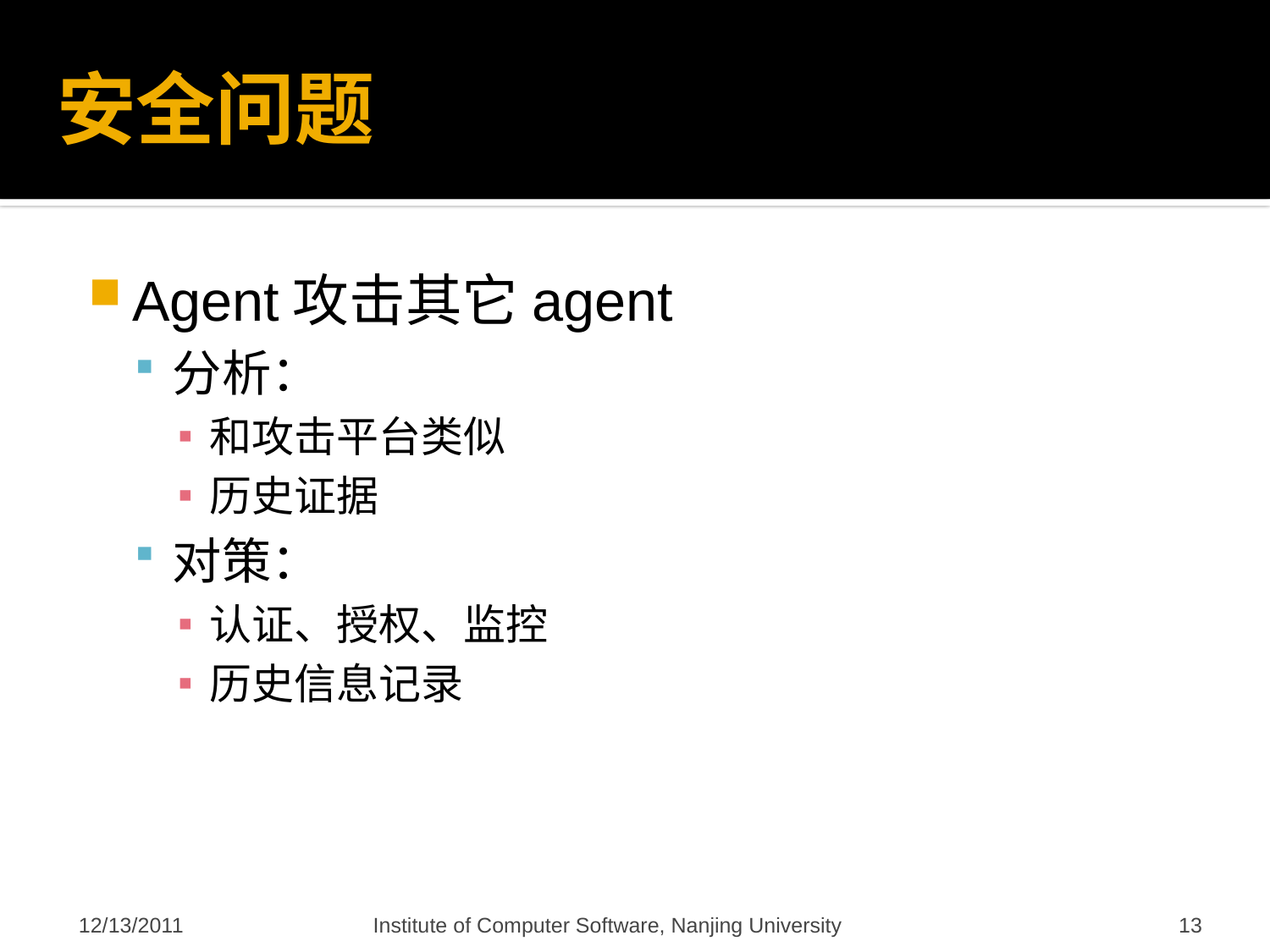

# 安全问题
Agent攻击其它agent
分析：
和攻击平台类似
历史证据
对策：
认证、授权、监控
历史信息记录
13
12/13/2011
Institute of Computer Software, Nanjing University
13